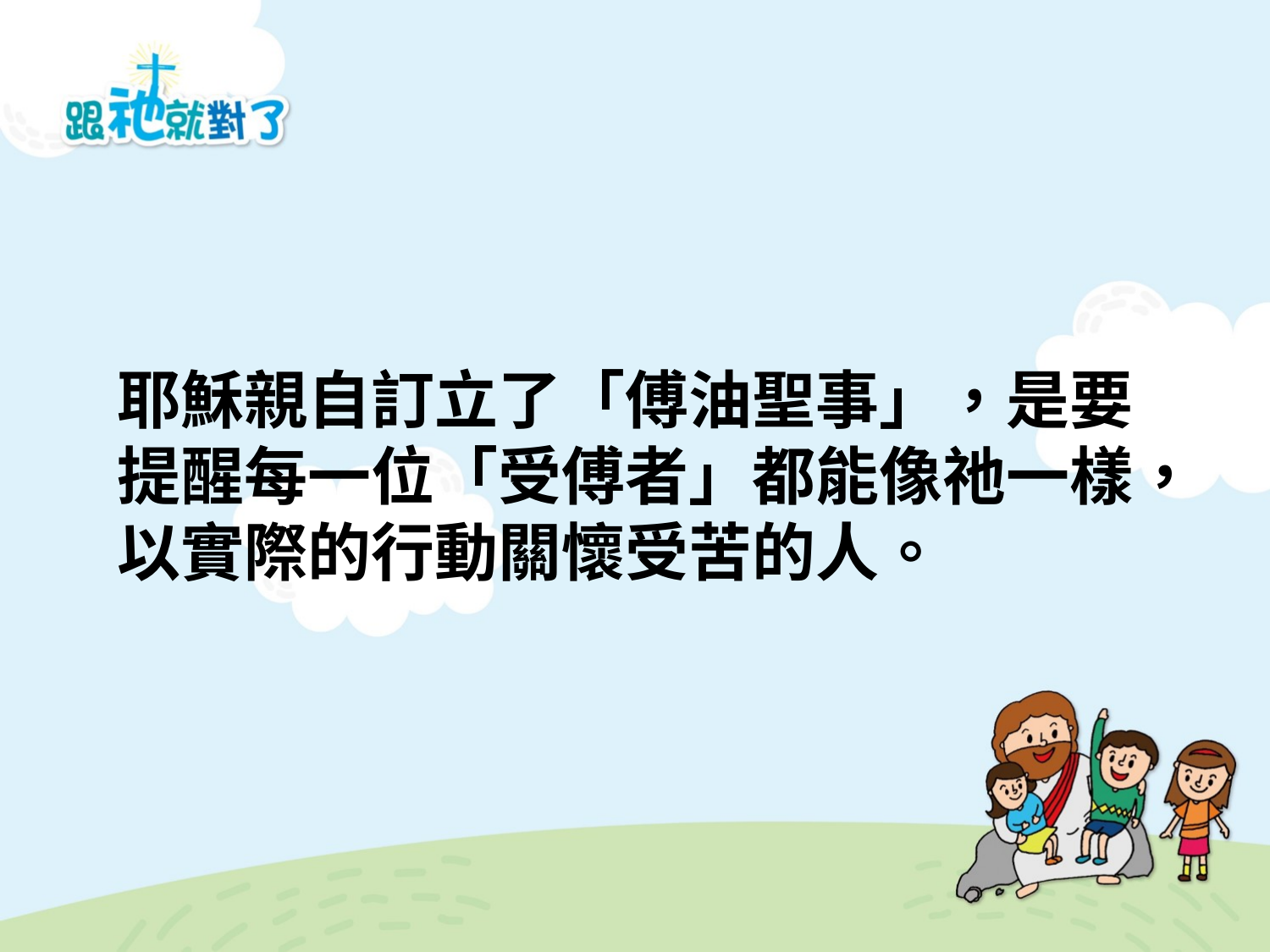

耶穌親自訂立了「傅油聖事」，是要提醒每一位「受傅者」都能像祂一樣，以實際的行動關懷受苦的人。